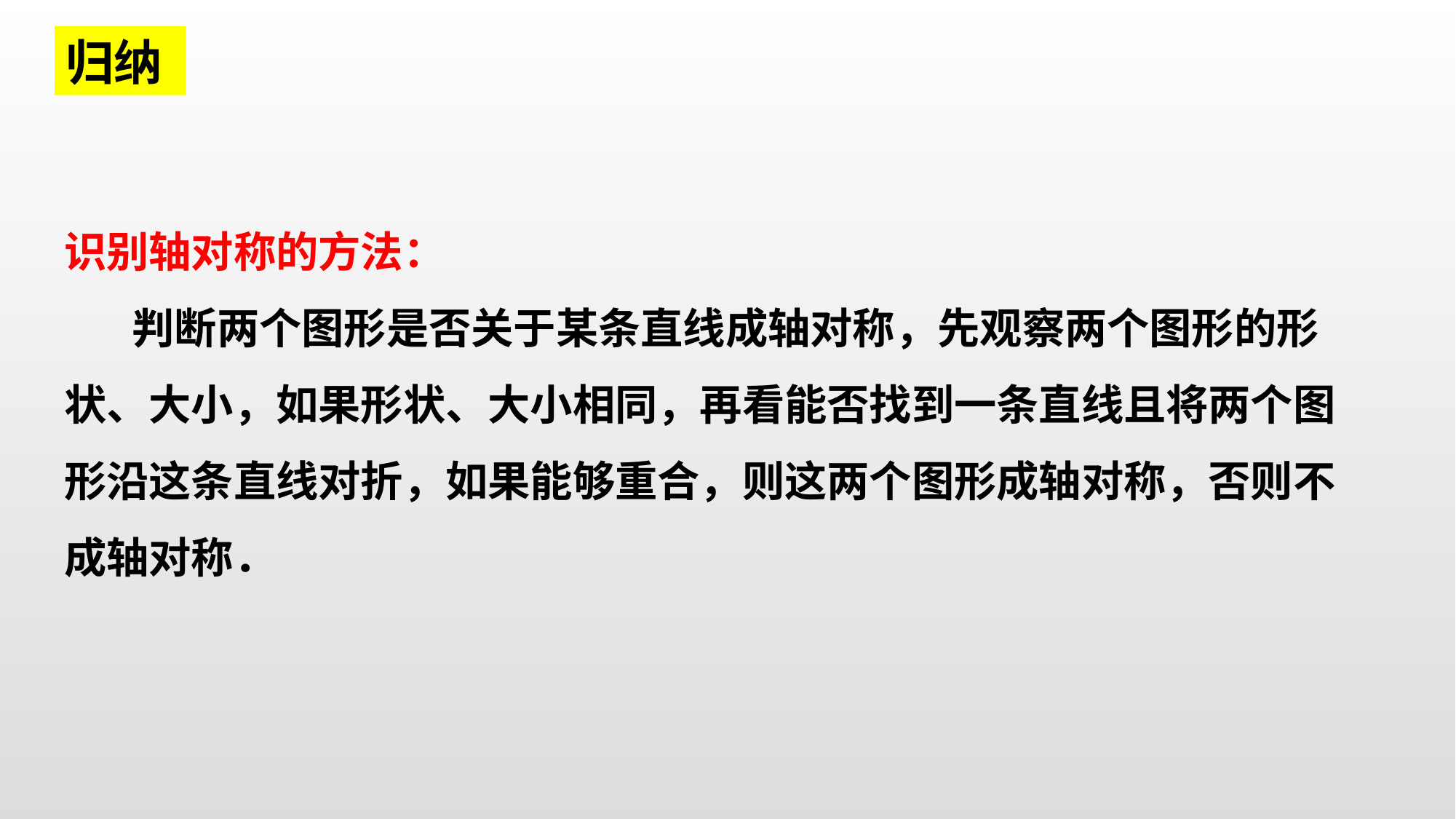

归纳
识别轴对称的方法：
      判断两个图形是否关于某条直线成轴对称，先观察两个图形的形状、大小，如果形状、大小相同，再看能否找到一条直线且将两个图形沿这条直线对折，如果能够重合，则这两个图形成轴对称，否则不成轴对称．